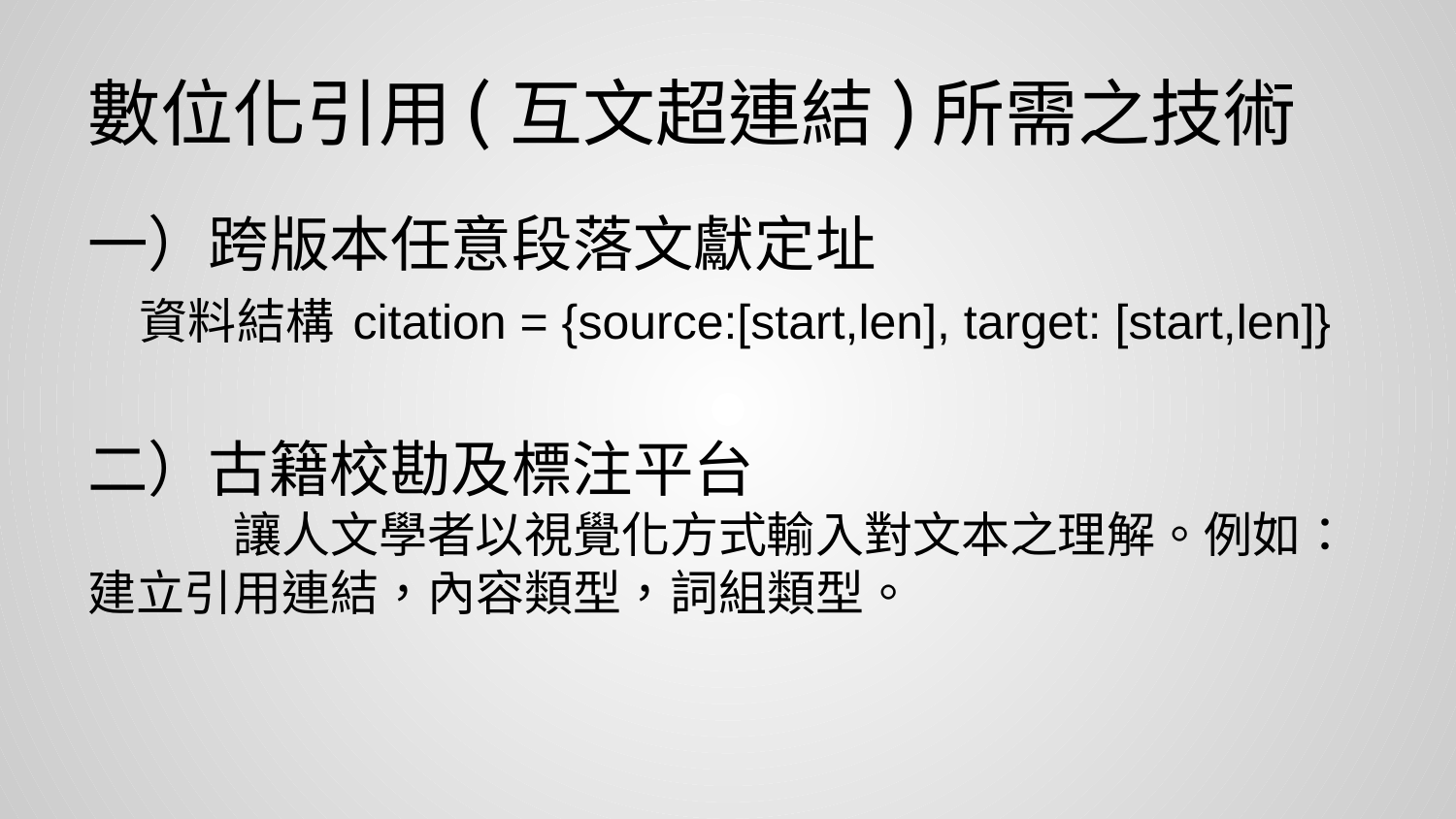

# 數位化引用(互文超連結)所需之技術
一）跨版本任意段落文獻定址
   資料結構 citation = {source:[start,len], target: [start,len]}

二）古籍校勘及標注平台
	讓人文學者以視覺化方式輸入對文本之理解。例如：建立引用連結，內容類型，詞組類型。